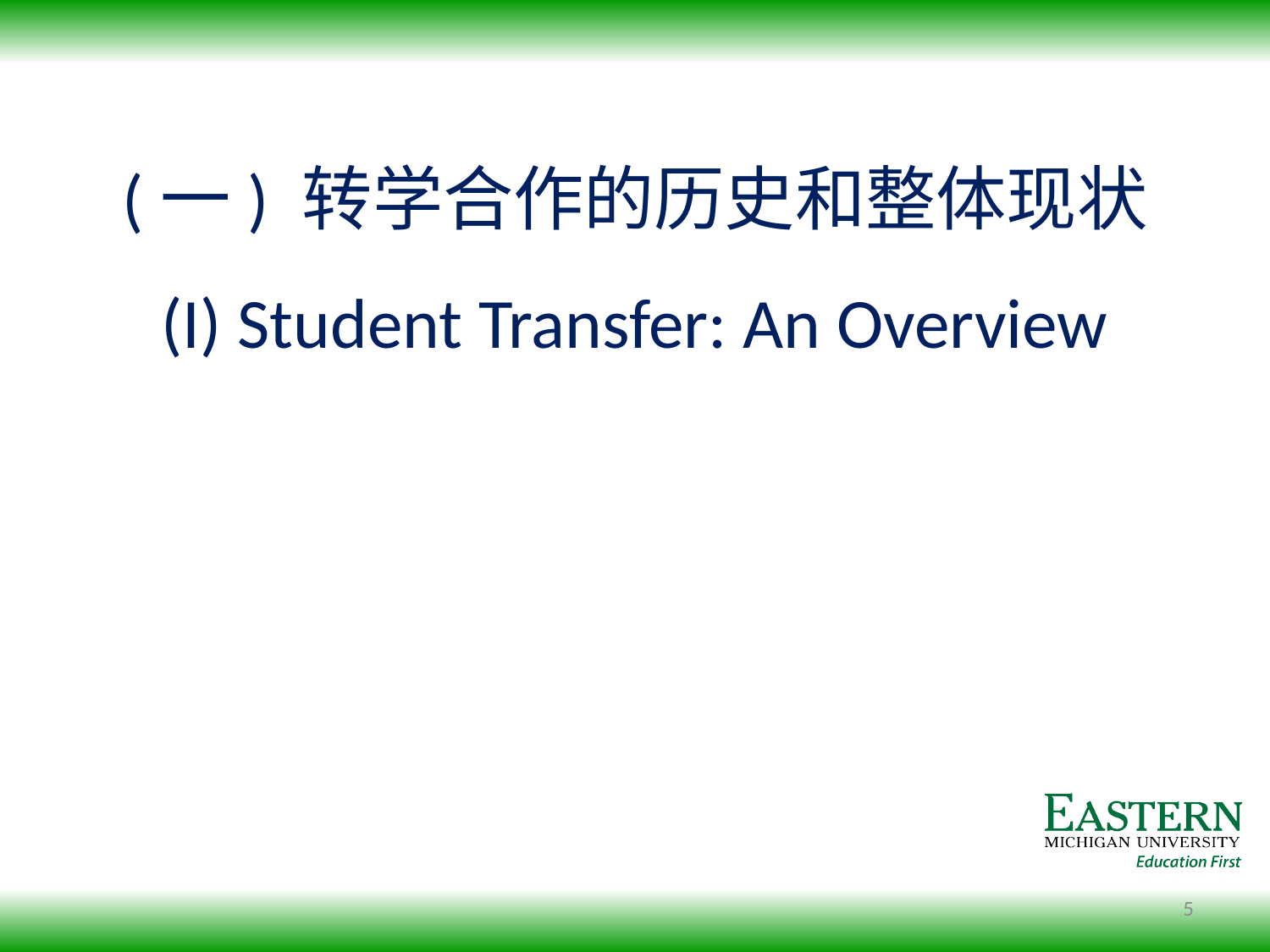

(一) 转学合作的历史和整体现状

(I) Student Transfer: An Overview
5